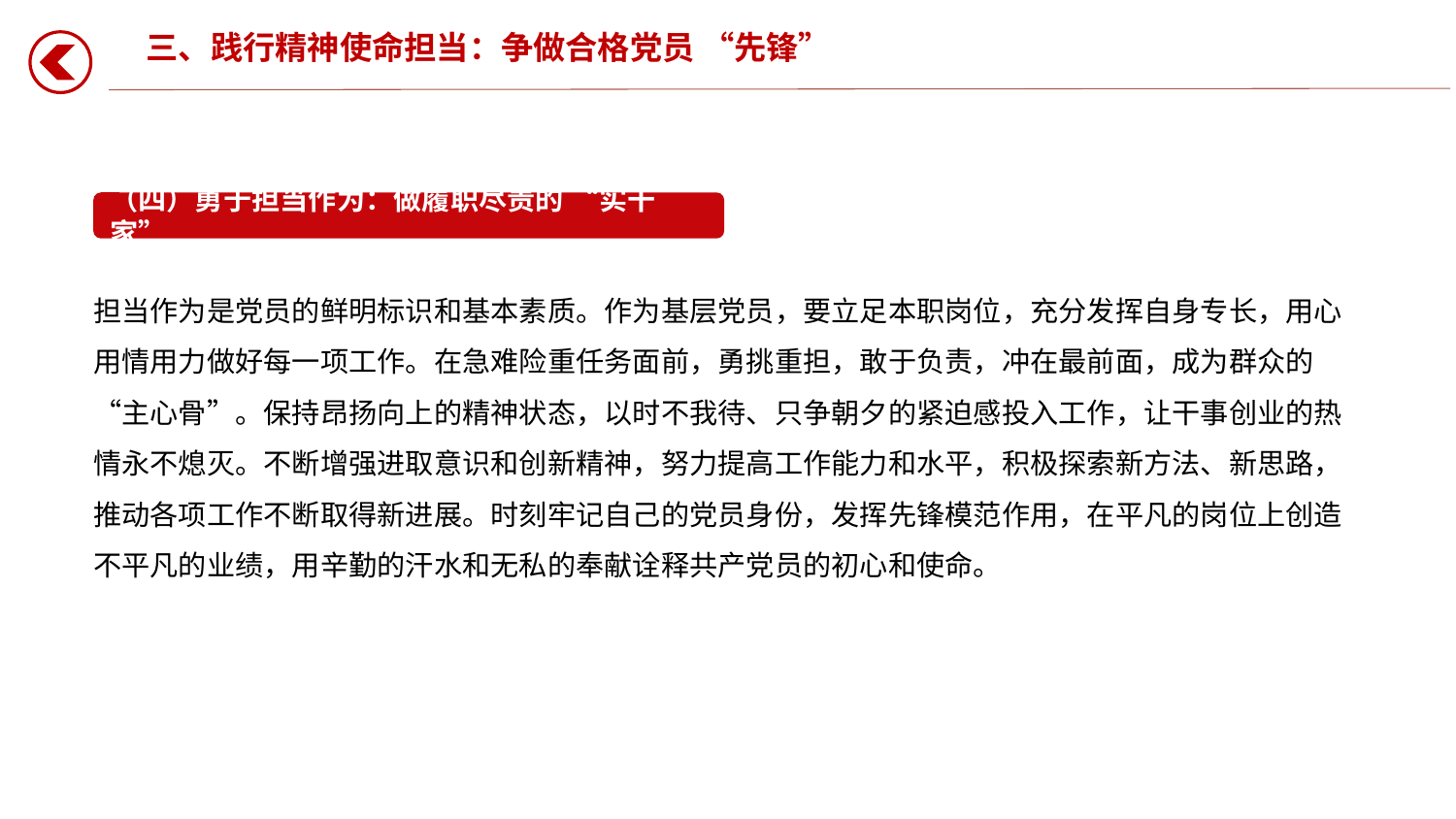

三、践行精神使命担当：争做合格党员 “先锋”
（四）勇于担当作为：做履职尽责的 “实干家”
担当作为是党员的鲜明标识和基本素质。作为基层党员，要立足本职岗位，充分发挥自身专长，用心用情用力做好每一项工作。在急难险重任务面前，勇挑重担，敢于负责，冲在最前面，成为群众的 “主心骨”。保持昂扬向上的精神状态，以时不我待、只争朝夕的紧迫感投入工作，让干事创业的热情永不熄灭。不断增强进取意识和创新精神，努力提高工作能力和水平，积极探索新方法、新思路，推动各项工作不断取得新进展。时刻牢记自己的党员身份，发挥先锋模范作用，在平凡的岗位上创造不平凡的业绩，用辛勤的汗水和无私的奉献诠释共产党员的初心和使命。